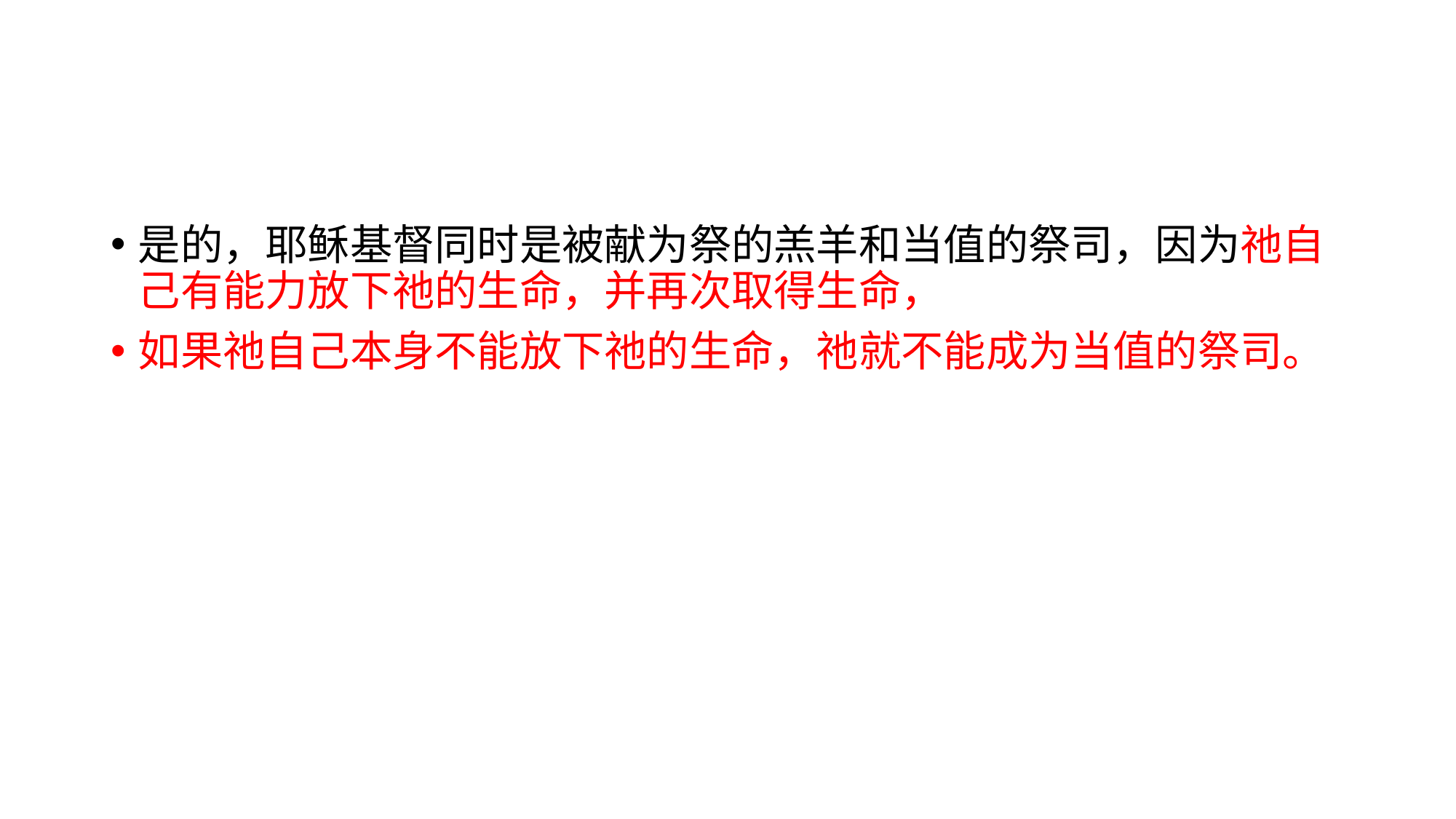

#
是的，耶稣基督同时是被献为祭的羔羊和当值的祭司，因为祂自己有能力放下祂的生命，并再次取得生命，
如果祂自己本身不能放下祂的生命，祂就不能成为当值的祭司。